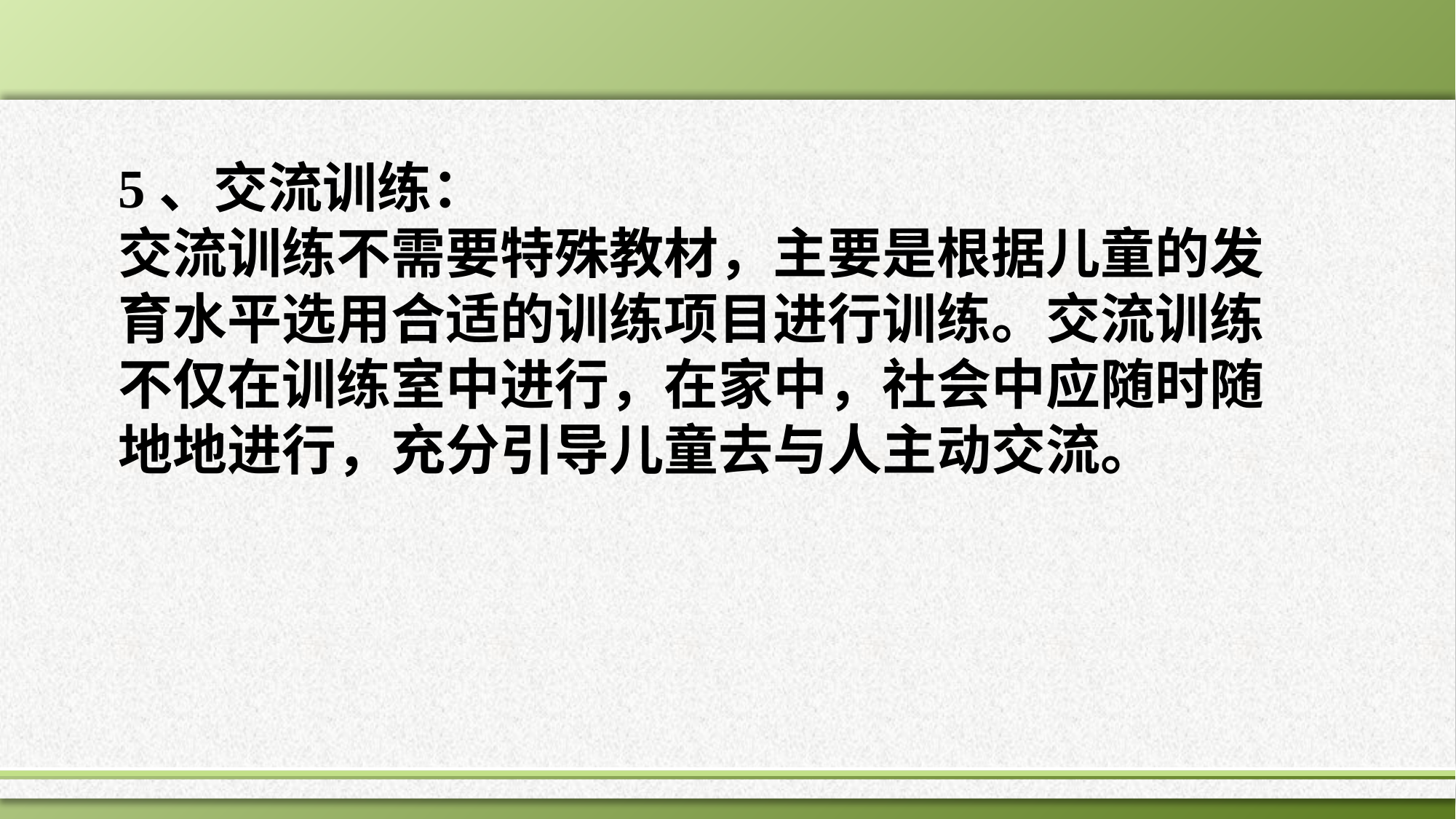

#
5、交流训练：
交流训练不需要特殊教材，主要是根据儿童的发育水平选用合适的训练项目进行训练。交流训练不仅在训练室中进行，在家中，社会中应随时随地地进行，充分引导儿童去与人主动交流。